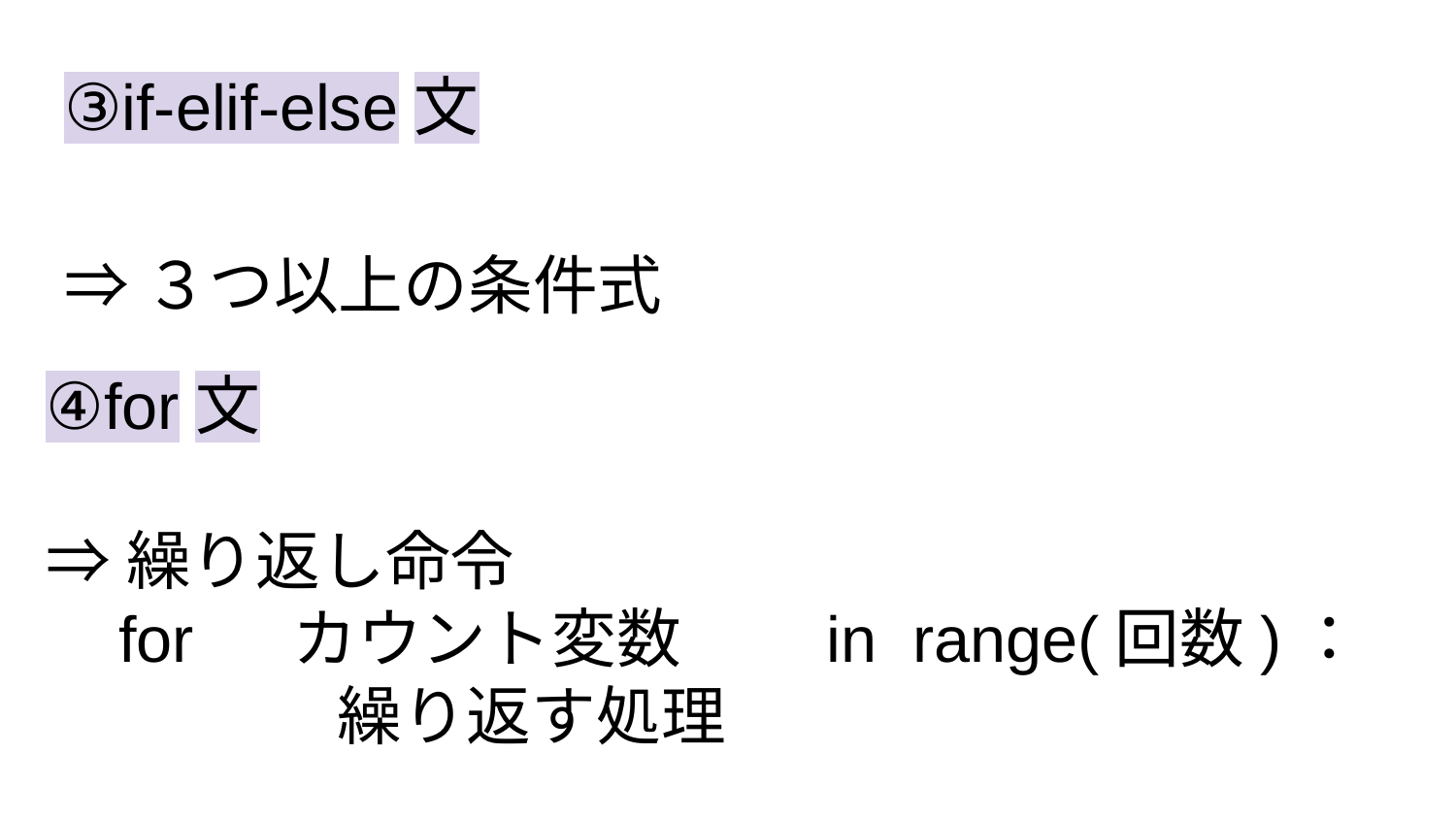

③if-elif-else文

⇒３つ以上の条件式

④for文

⇒繰り返し命令
for 　カウント変数　　in  range(回数)：
　　　	繰り返す処理